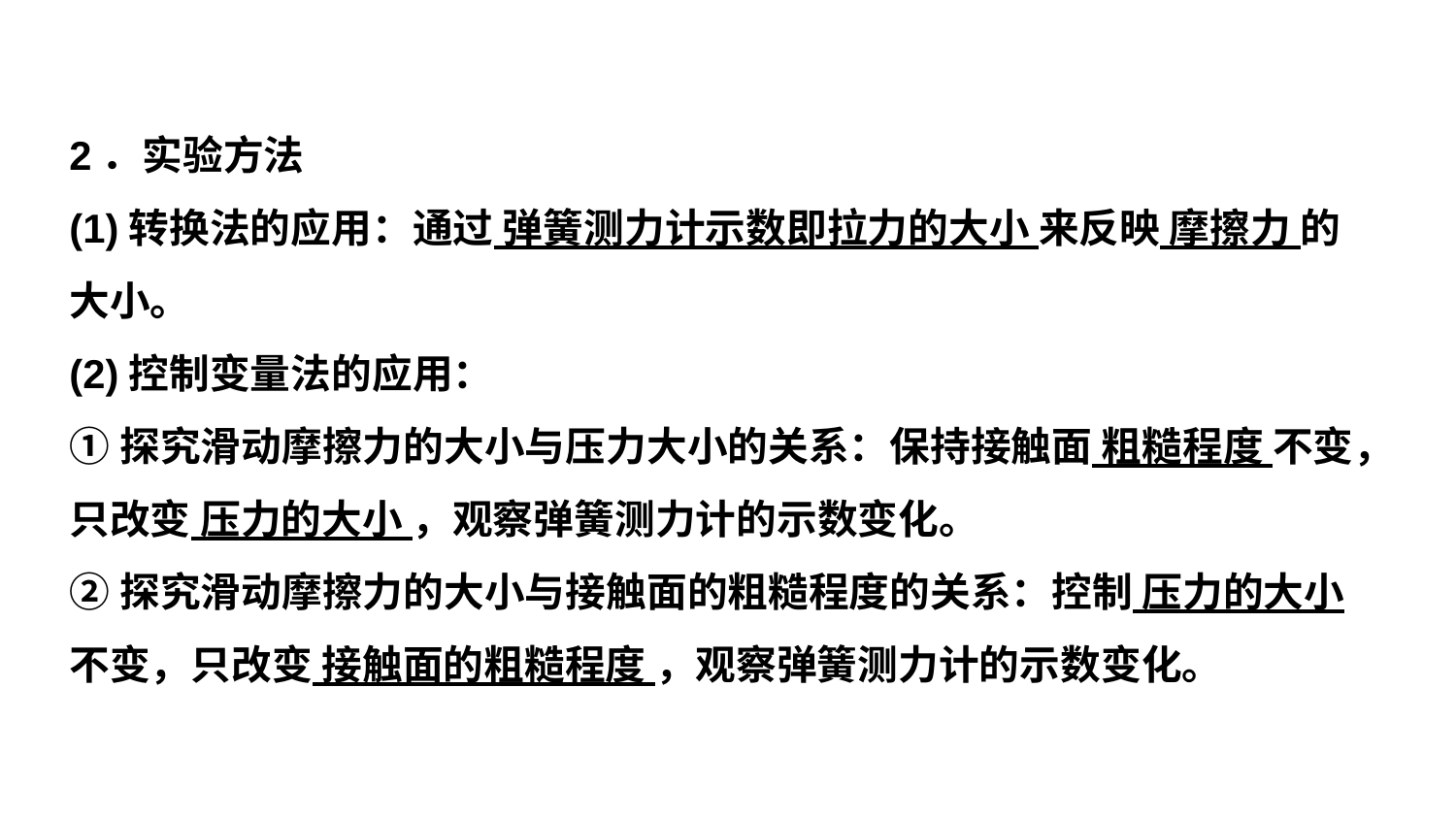

2．实验方法
(1)转换法的应用：通过 弹簧测力计示数即拉力的大小 来反映 摩擦力 的大小。
(2)控制变量法的应用：
①探究滑动摩擦力的大小与压力大小的关系：保持接触面 粗糙程度 不变，只改变 压力的大小 ，观察弹簧测力计的示数变化。
②探究滑动摩擦力的大小与接触面的粗糙程度的关系：控制 压力的大小 不变，只改变 接触面的粗糙程度 ，观察弹簧测力计的示数变化。